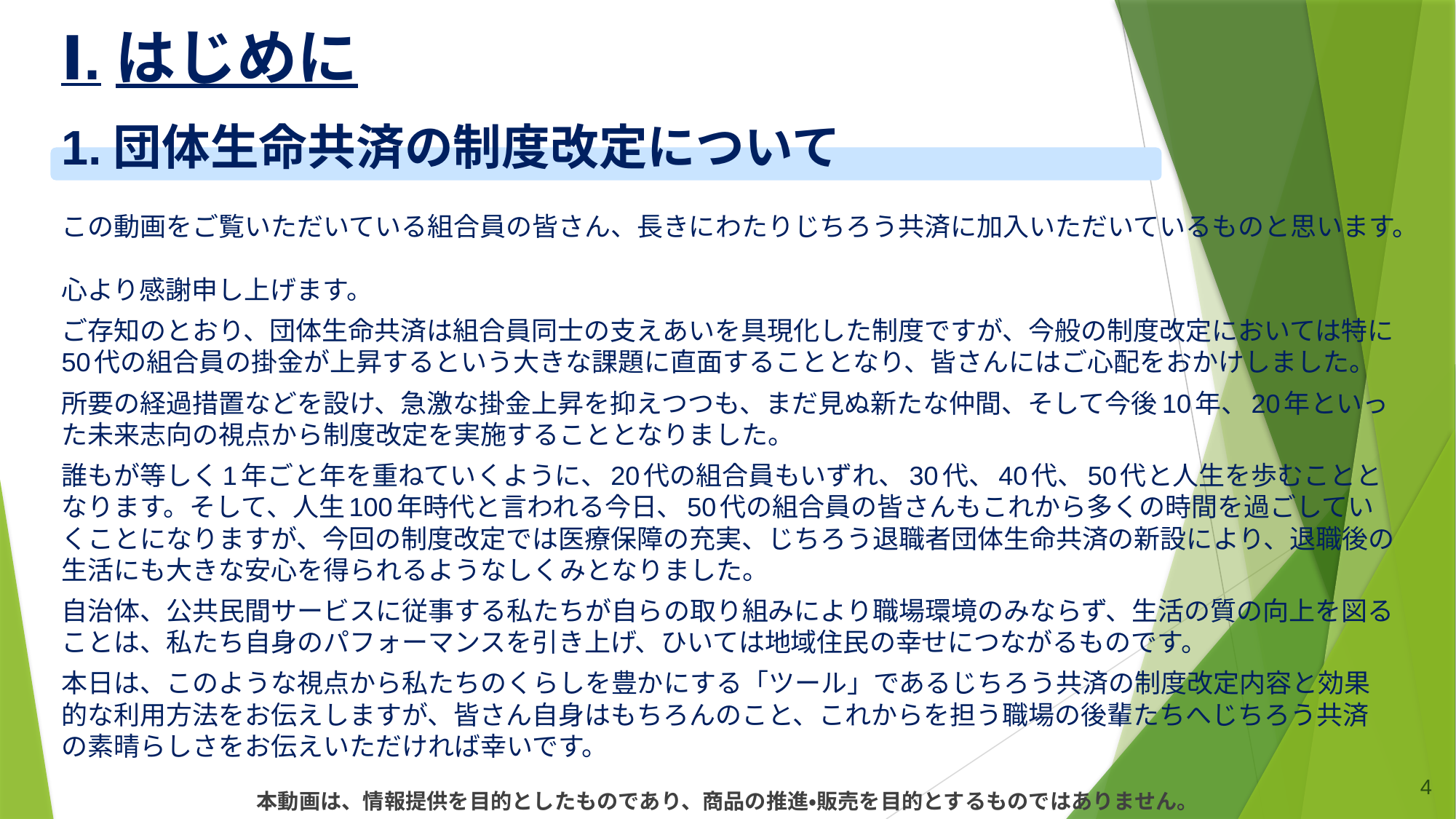

# Ⅰ.はじめに
1.団体生命共済の制度改定について
この動画をご覧いただいている組合員の皆さん、長きにわたりじちろう共済に加入いただいているものと思います。
心より感謝申し上げます。
ご存知のとおり、団体生命共済は組合員同士の支えあいを具現化した制度ですが、今般の制度改定においては特に50代の組合員の掛金が上昇するという大きな課題に直面することとなり、皆さんにはご心配をおかけしました。
所要の経過措置などを設け、急激な掛金上昇を抑えつつも、まだ見ぬ新たな仲間、そして今後10年、20年といった未来志向の視点から制度改定を実施することとなりました。
誰もが等しく1年ごと年を重ねていくように、20代の組合員もいずれ、30代、40代、50代と人生を歩むこととなります。そして、人生100年時代と言われる今日、50代の組合員の皆さんもこれから多くの時間を過ごしていくことになりますが、今回の制度改定では医療保障の充実、じちろう退職者団体生命共済の新設により、退職後の生活にも大きな安心を得られるようなしくみとなりました。
自治体、公共民間サービスに従事する私たちが自らの取り組みにより職場環境のみならず、生活の質の向上を図ることは、私たち自身のパフォーマンスを引き上げ、ひいては地域住民の幸せにつながるものです。
本日は、このような視点から私たちのくらしを豊かにする「ツール」であるじちろう共済の制度改定内容と効果的な利用方法をお伝えしますが、皆さん自身はもちろんのこと、これからを担う職場の後輩たちへじちろう共済の素晴らしさをお伝えいただければ幸いです。

4